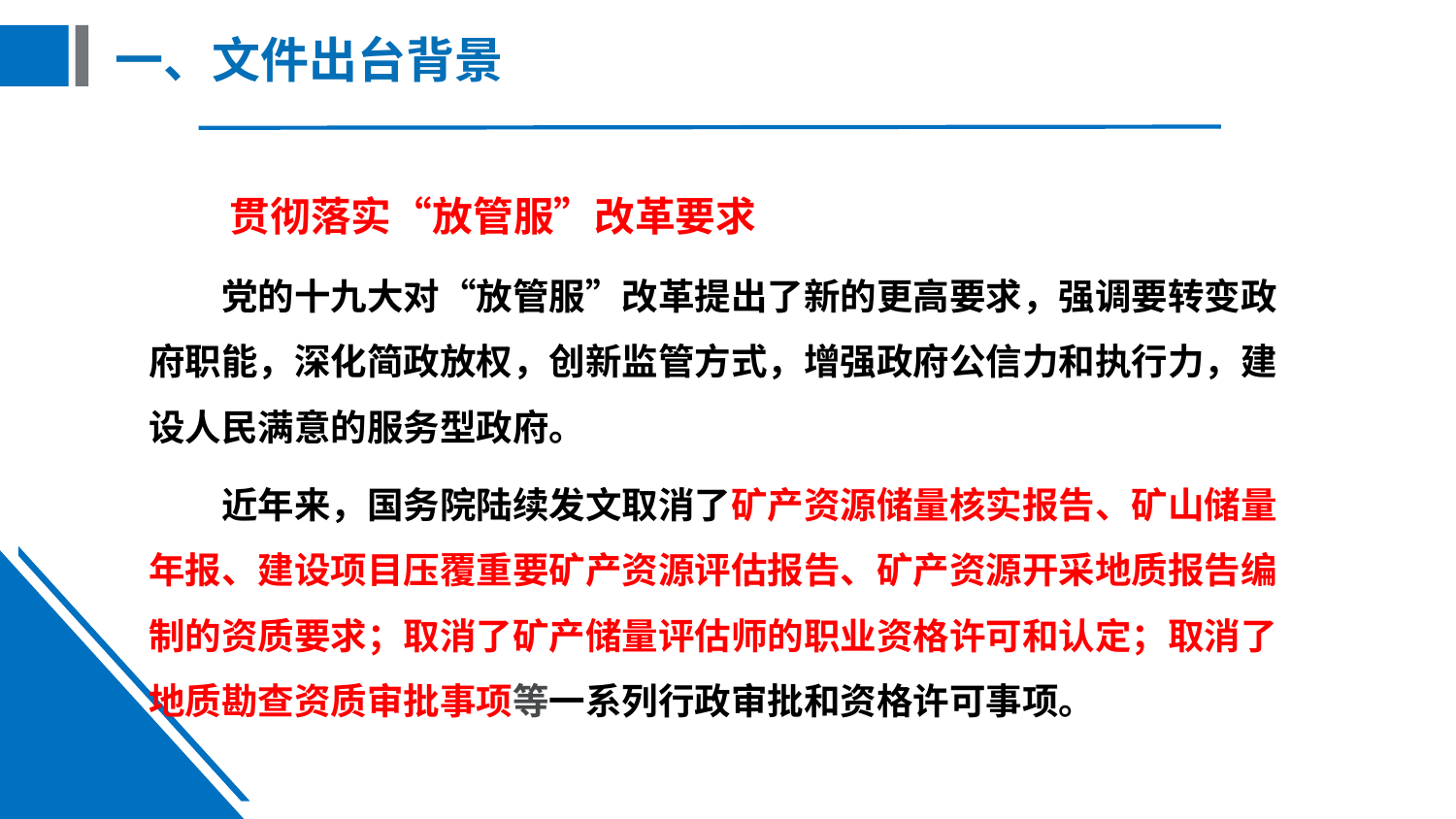

# 一、文件出台背景
贯彻落实“放管服”改革要求
党的十九大对“放管服”改革提出了新的更高要求，强调要转变政府职能，深化简政放权，创新监管方式，增强政府公信力和执行力，建设人民满意的服务型政府。
近年来，国务院陆续发文取消了矿产资源储量核实报告、矿山储量年报、建设项目压覆重要矿产资源评估报告、矿产资源开采地质报告编制的资质要求；取消了矿产储量评估师的职业资格许可和认定；取消了地质勘查资质审批事项等一系列行政审批和资格许可事项。
7